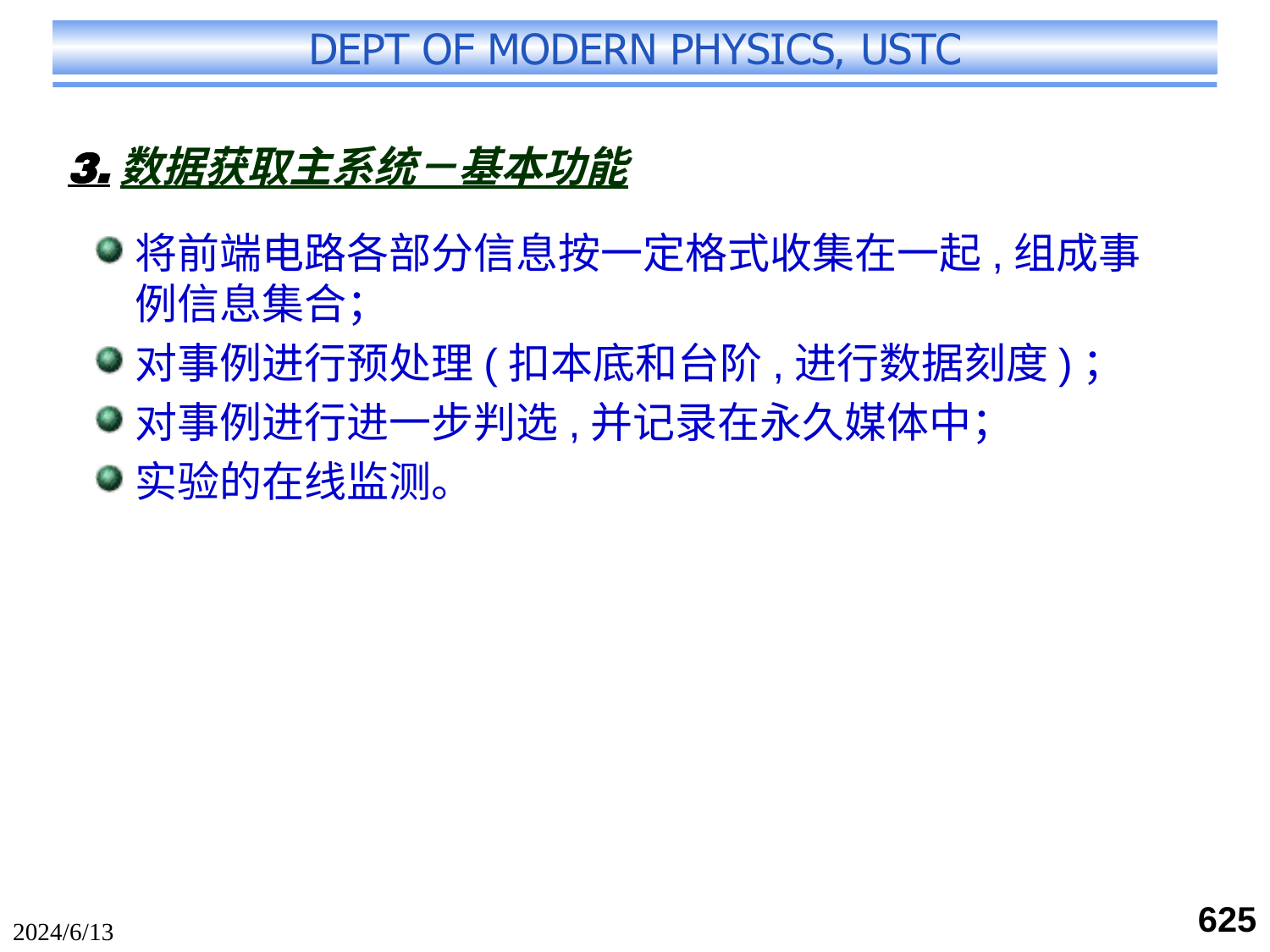

3.数据获取主系统－基本功能
将前端电路各部分信息按一定格式收集在一起,组成事例信息集合；
对事例进行预处理(扣本底和台阶,进行数据刻度)；
对事例进行进一步判选,并记录在永久媒体中；
实验的在线监测。
625
2024/6/13